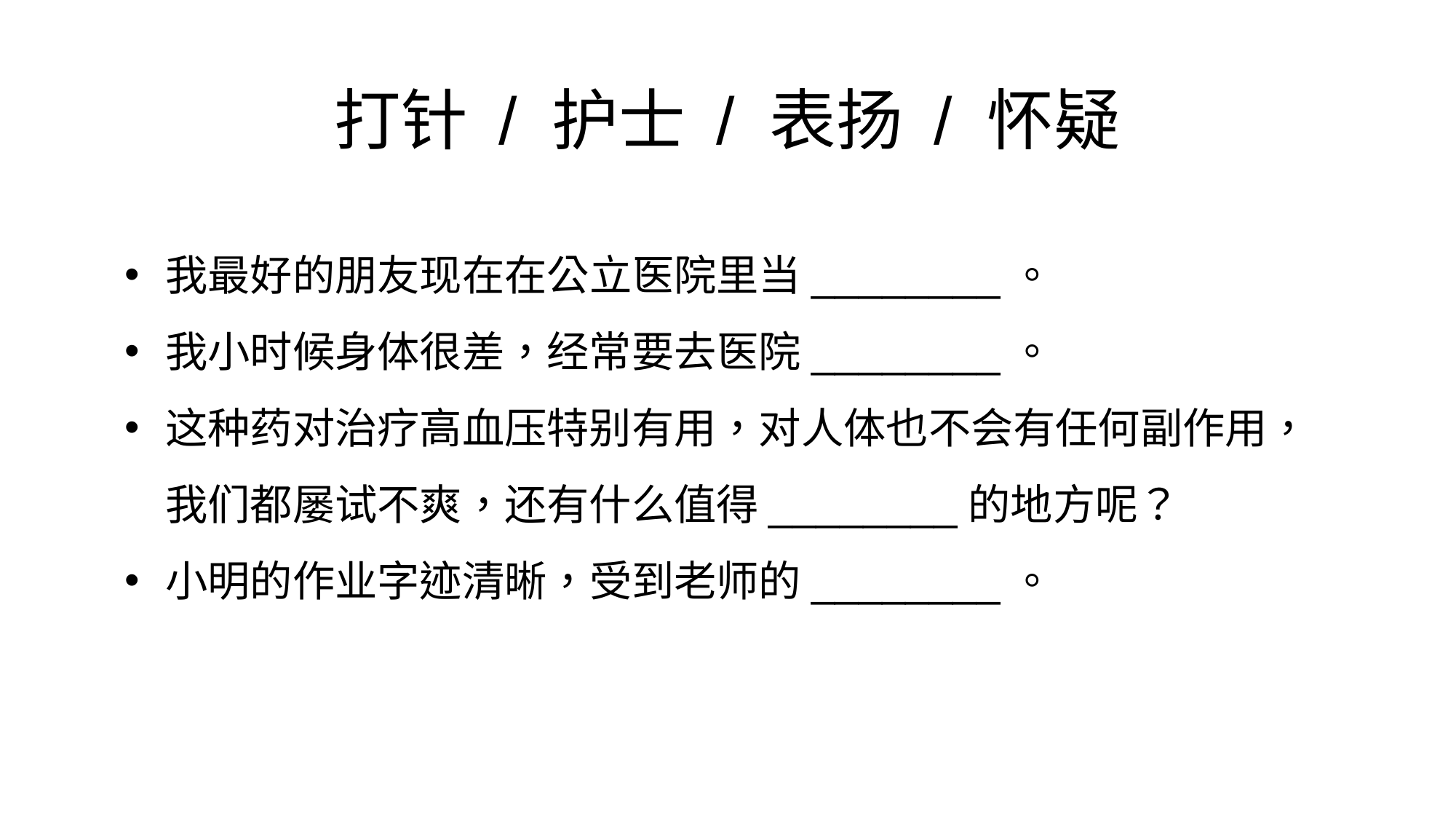

# 打针 / 护士 / 表扬 / 怀疑
我最好的朋友现在在公立医院里当________。
我​​小时候身体很差，经常要去医院________。
这种药对治疗高血压特别有用，对人体也不会有任何副作用，我们都屡试不爽，还有什么值得________的地方呢？
小明的作业字迹清晰，受到老师的________。